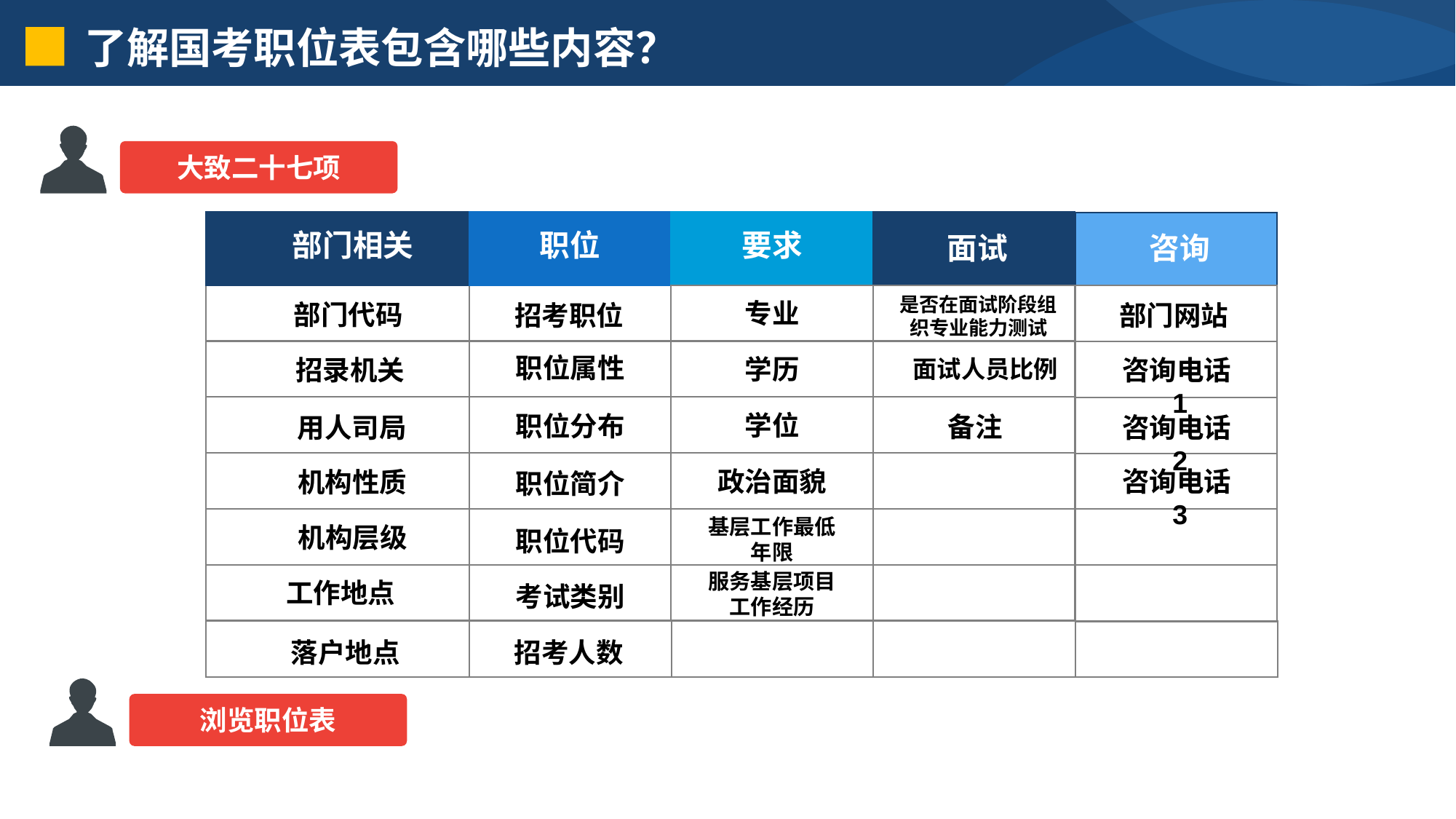

了解国考职位表包含哪些内容？

大致二十七项

部门相关
职位
要求
面试
咨询

是否在面试阶段组织专业能力测试
专业
 部门代码
招考职位
部门网站

职位属性
学历
 招录机关
咨询电话1
面试人员比例

学位
职位分布
备注
 用人司局
咨询电话2

咨询电话3
政治面貌
 机构性质
职位简介
基层工作最低年限

 机构层级
职位代码
服务基层项目工作经历

工作地点
考试类别

落户地点
招考人数

浏览职位表